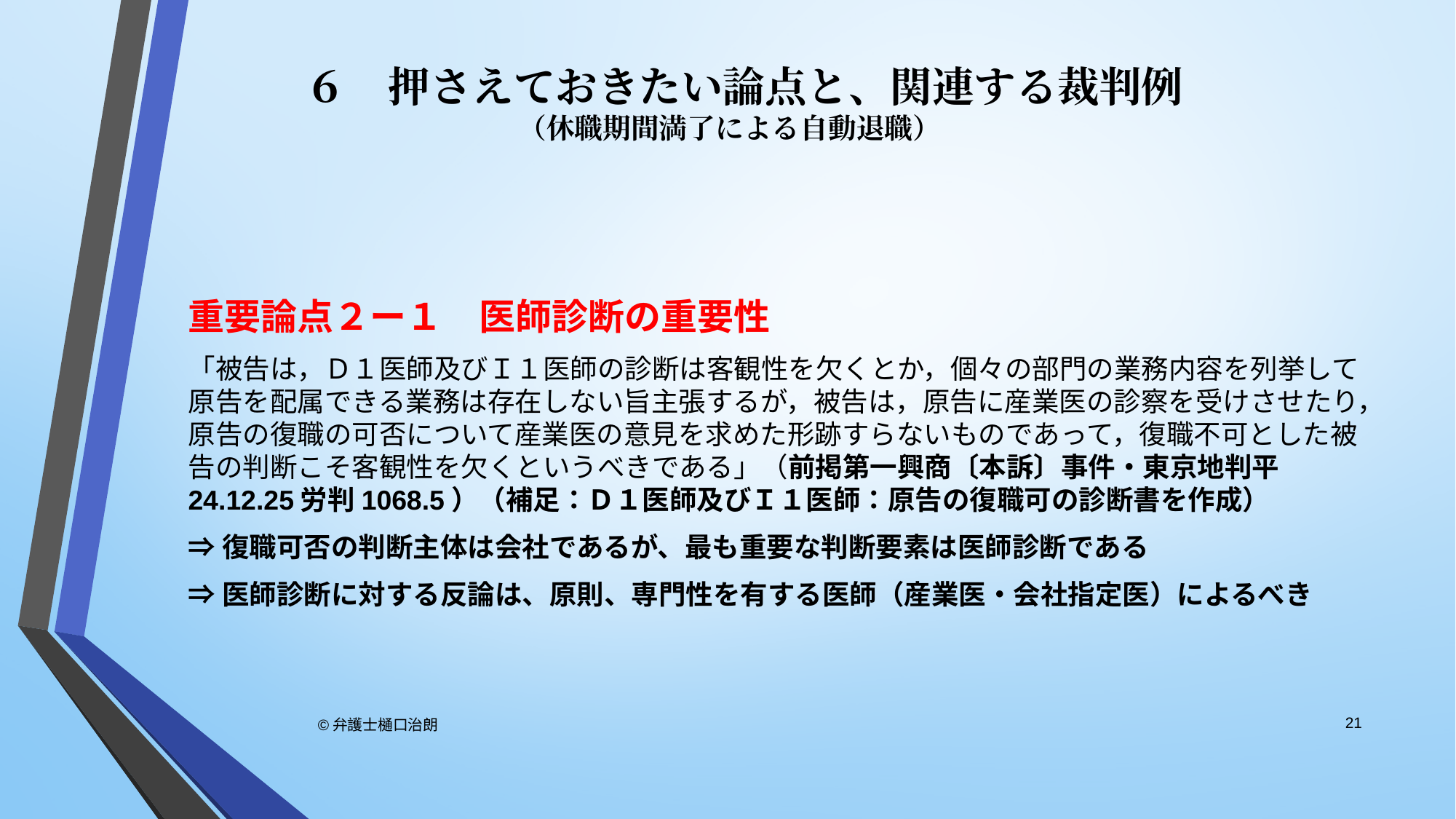

# ６　押さえておきたい論点と、関連する裁判例 （休職期間満了による自動退職）
重要論点２ー１　医師診断の重要性
「被告は，Ｄ１医師及びＩ１医師の診断は客観性を欠くとか，個々の部門の業務内容を列挙して原告を配属できる業務は存在しない旨主張するが，被告は，原告に産業医の診察を受けさせたり，原告の復職の可否について産業医の意見を求めた形跡すらないものであって，復職不可とした被告の判断こそ客観性を欠くというべきである」（前掲第一興商〔本訴〕事件・東京地判平24.12.25労判1068.5）（補足：Ｄ１医師及びＩ１医師：原告の復職可の診断書を作成）
⇒復職可否の判断主体は会社であるが、最も重要な判断要素は医師診断である
⇒医師診断に対する反論は、原則、専門性を有する医師（産業医・会社指定医）によるべき
21
©弁護士樋口治朗